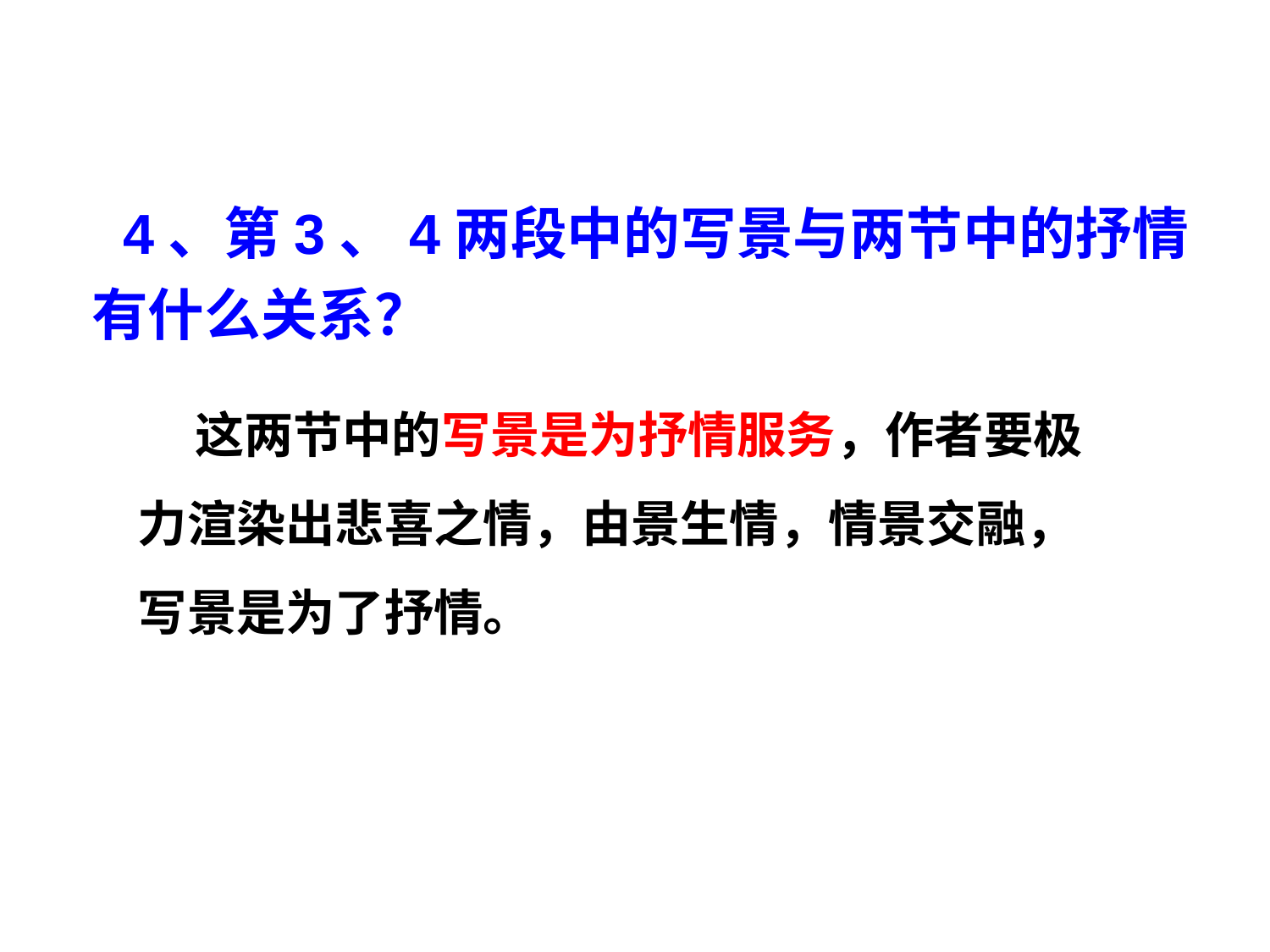

4、第3、4两段中的写景与两节中的抒情有什么关系？
    这两节中的写景是为抒情服务，作者要极力渲染出悲喜之情，由景生情，情景交融，写景是为了抒情。